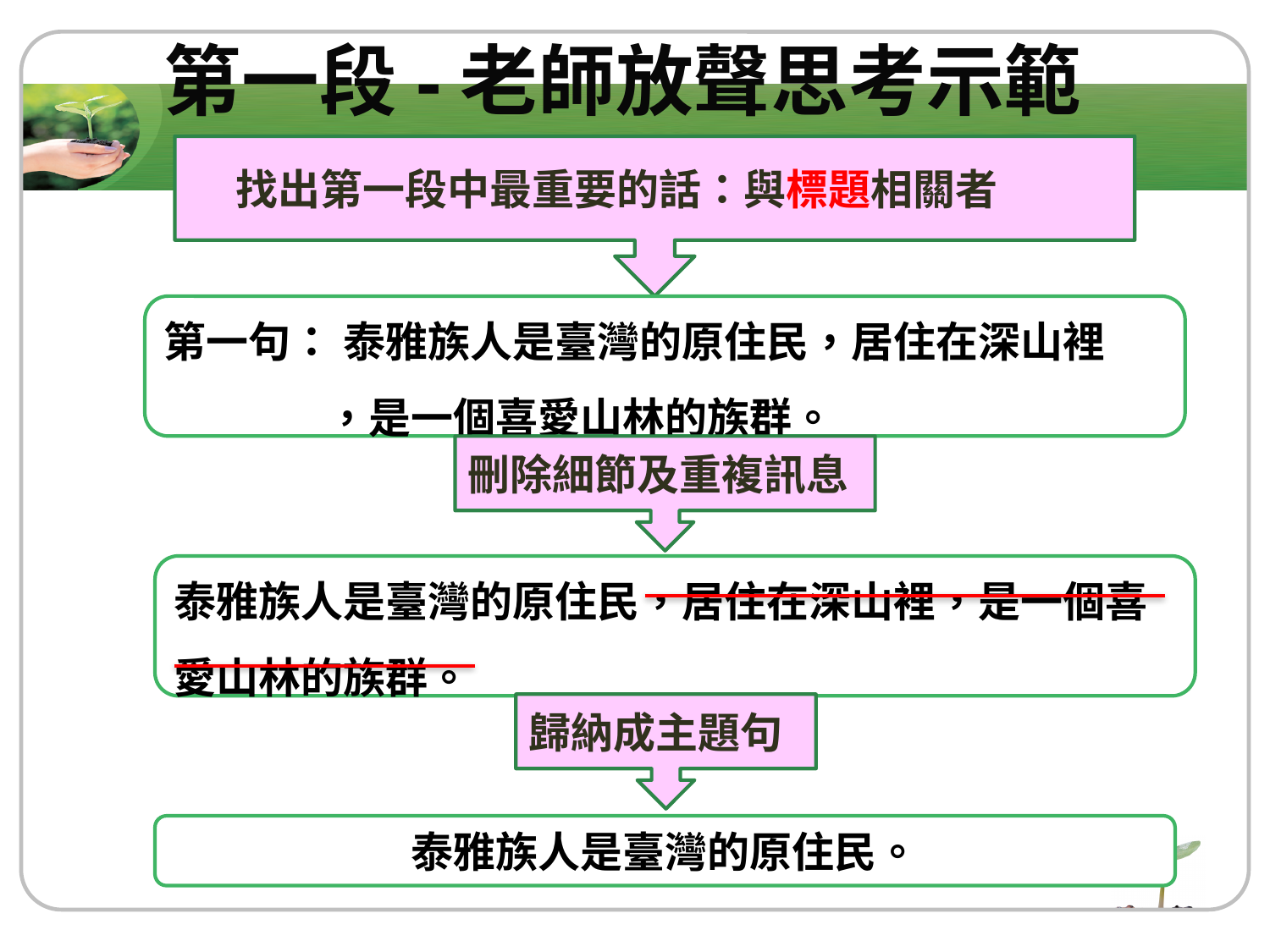

第一段-老師放聲思考示範
    找出第一段中最重要的話：與標題相關者
第一句： 泰雅族人是臺灣的原住民，居住在深山裡
                ，是一個喜愛山林的族群。
刪除細節及重複訊息
泰雅族人是臺灣的原住民，居住在深山裡，是一個喜愛山林的族群。
歸納成主題句
泰雅族人是臺灣的原住民。